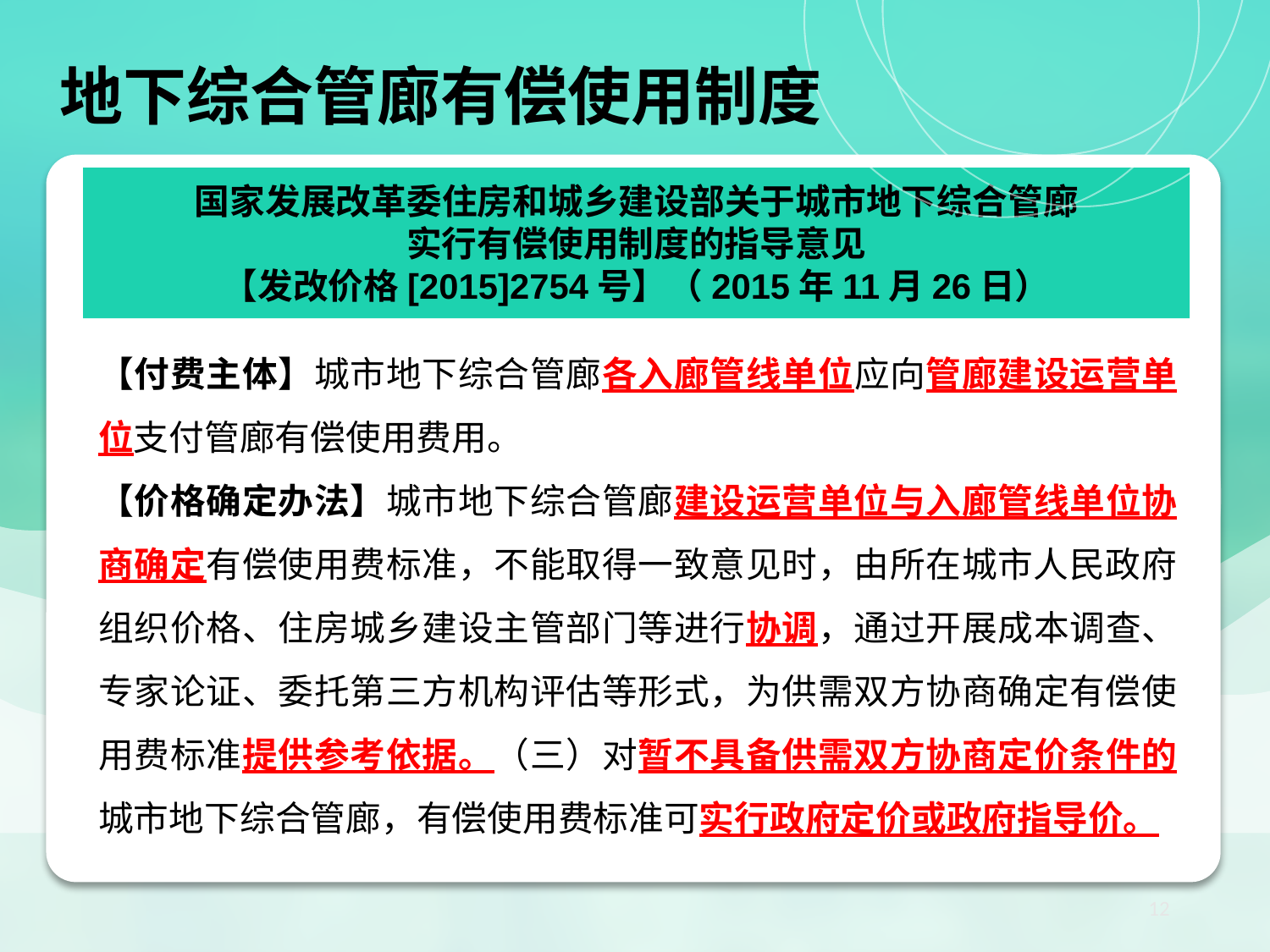

地下综合管廊有偿使用制度

国家发展改革委住房和城乡建设部关于城市地下综合管廊
实行有偿使用制度的指导意见
【发改价格[2015]2754号】（2015年11月26日）

【付费主体】城市地下综合管廊各入廊管线单位应向管廊建设运营单位支付管廊有偿使用费用。
【价格确定办法】城市地下综合管廊建设运营单位与入廊管线单位协商确定有偿使用费标准，不能取得一致意见时，由所在城市人民政府组织价格、住房城乡建设主管部门等进行协调，通过开展成本调查、专家论证、委托第三方机构评估等形式，为供需双方协商确定有偿使用费标准提供参考依据。（三）对暂不具备供需双方协商定价条件的城市地下综合管廊，有偿使用费标准可实行政府定价或政府指导价。

12